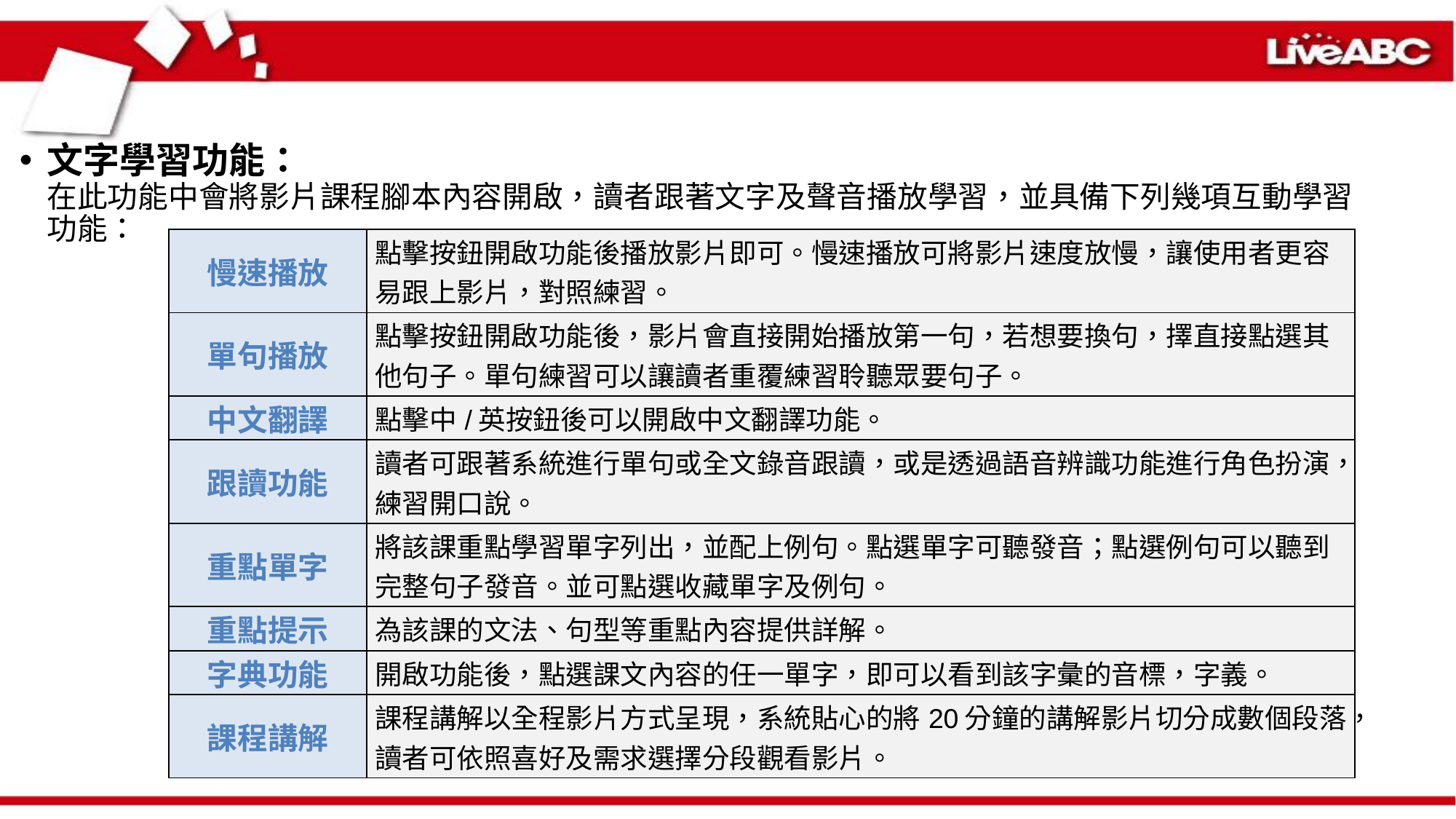

文字學習功能：
在此功能中會將影片課程腳本內容開啟，讀者跟著文字及聲音播放學習，並具備下列幾項互動學習功能：
| 慢速播放 | 點擊按鈕開啟功能後播放影片即可。慢速播放可將影片速度放慢，讓使用者更容易跟上影片，對照練習。 |
| --- | --- |
| 單句播放 | 點擊按鈕開啟功能後，影片會直接開始播放第一句，若想要換句，擇直接點選其他句子。單句練習可以讓讀者重覆練習聆聽眾要句子。 |
| 中文翻譯 | 點擊中/英按鈕後可以開啟中文翻譯功能。 |
| 跟讀功能 | 讀者可跟著系統進行單句或全文錄音跟讀，或是透過語音辨識功能進行角色扮演，練習開口說。 |
| 重點單字 | 將該課重點學習單字列出，並配上例句。點選單字可聽發音；點選例句可以聽到完整句子發音。並可點選收藏單字及例句。 |
| 重點提示 | 為該課的文法、句型等重點內容提供詳解。 |
| 字典功能 | 開啟功能後，點選課文內容的任一單字，即可以看到該字彙的音標，字義。 |
| 課程講解 | 課程講解以全程影片方式呈現，系統貼心的將20分鐘的講解影片切分成數個段落，讀者可依照喜好及需求選擇分段觀看影片。 |